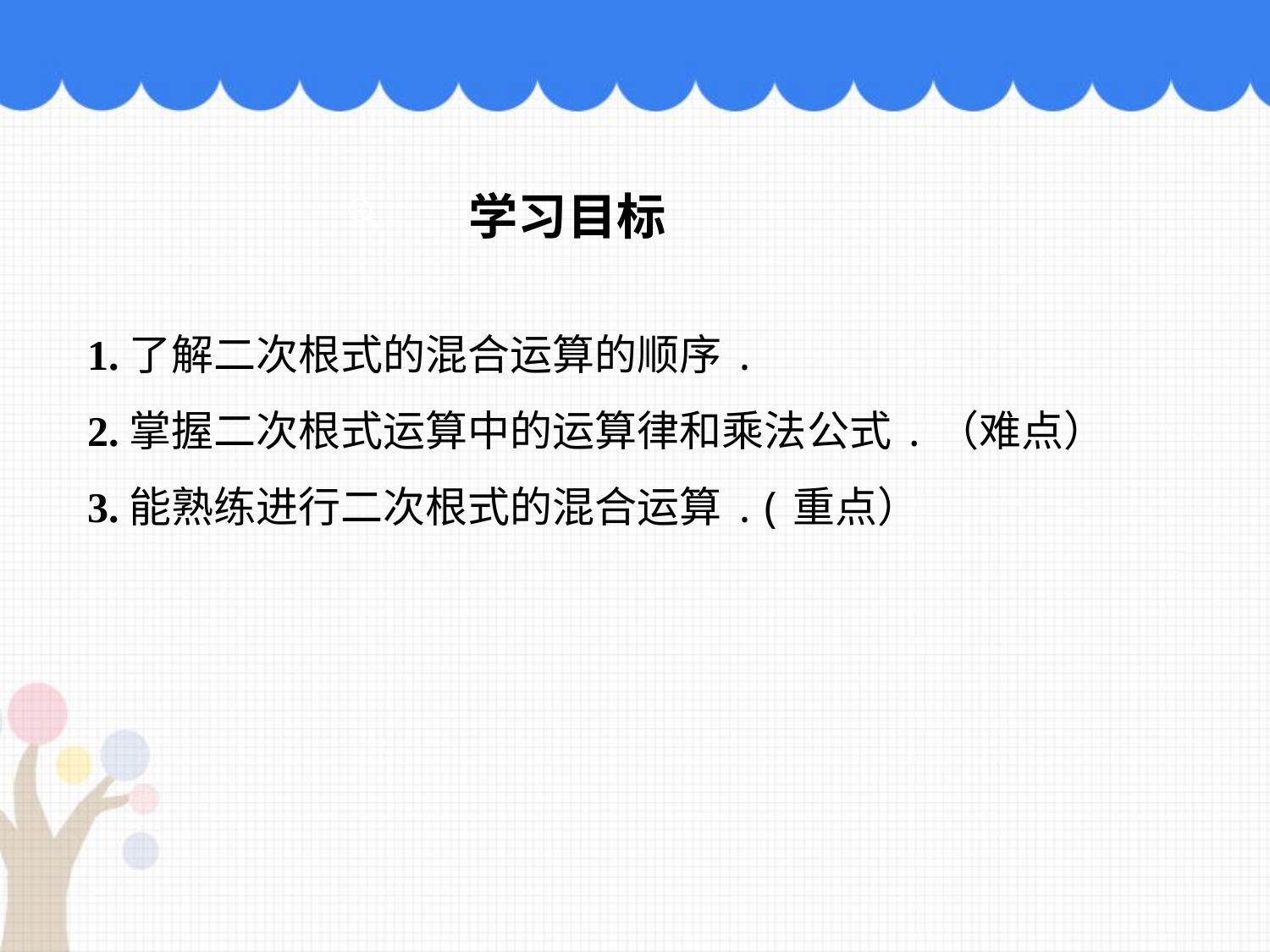

学习目标

1.了解二次根式的混合运算的顺序.
2.掌握二次根式运算中的运算律和乘法公式.（难点）
3.能熟练进行二次根式的混合运算.(重点）